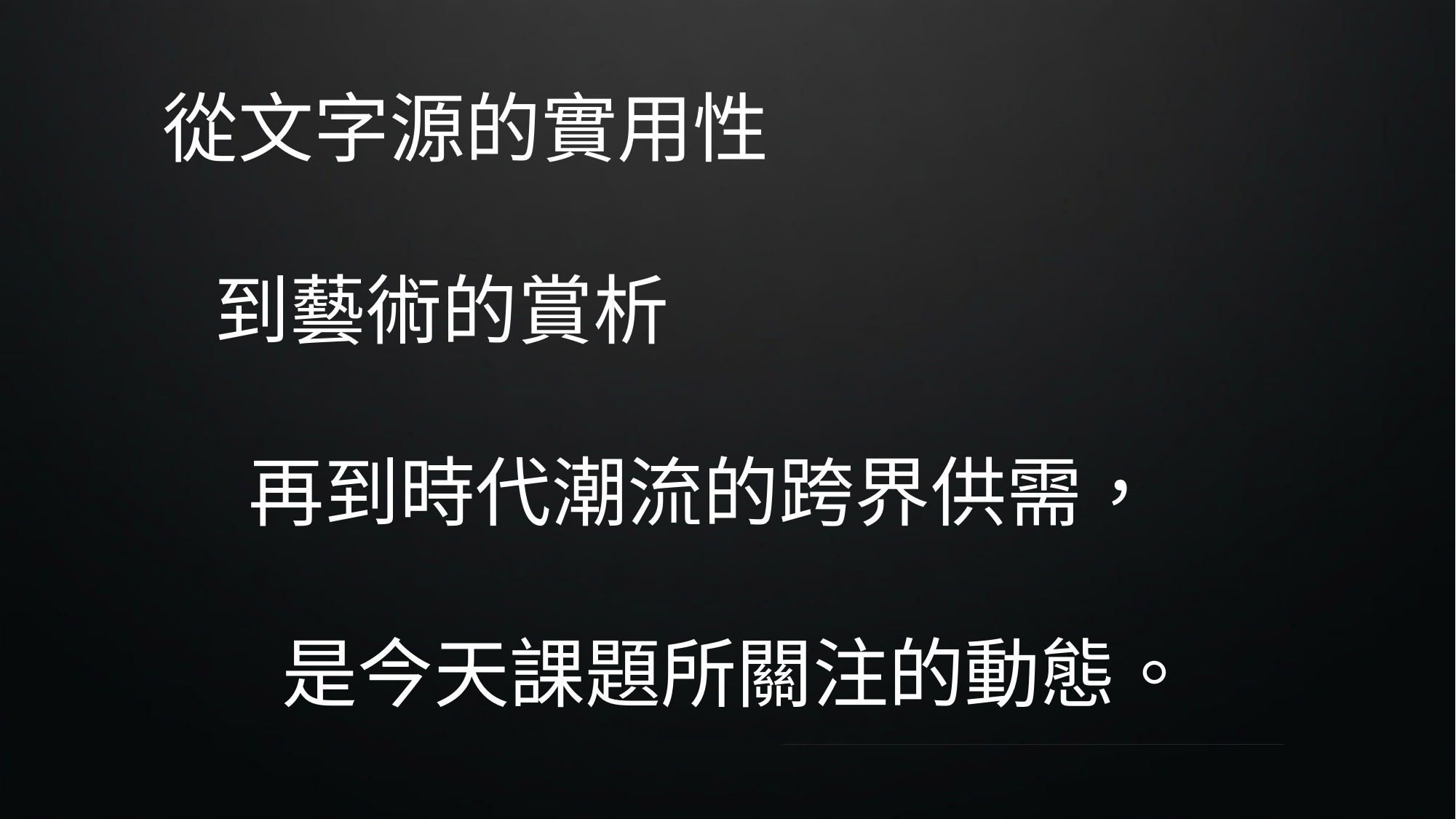

從文字源的實用性

  到藝術的賞析

    再到時代潮流的跨界供需，

      是今天課題所關注的動態。